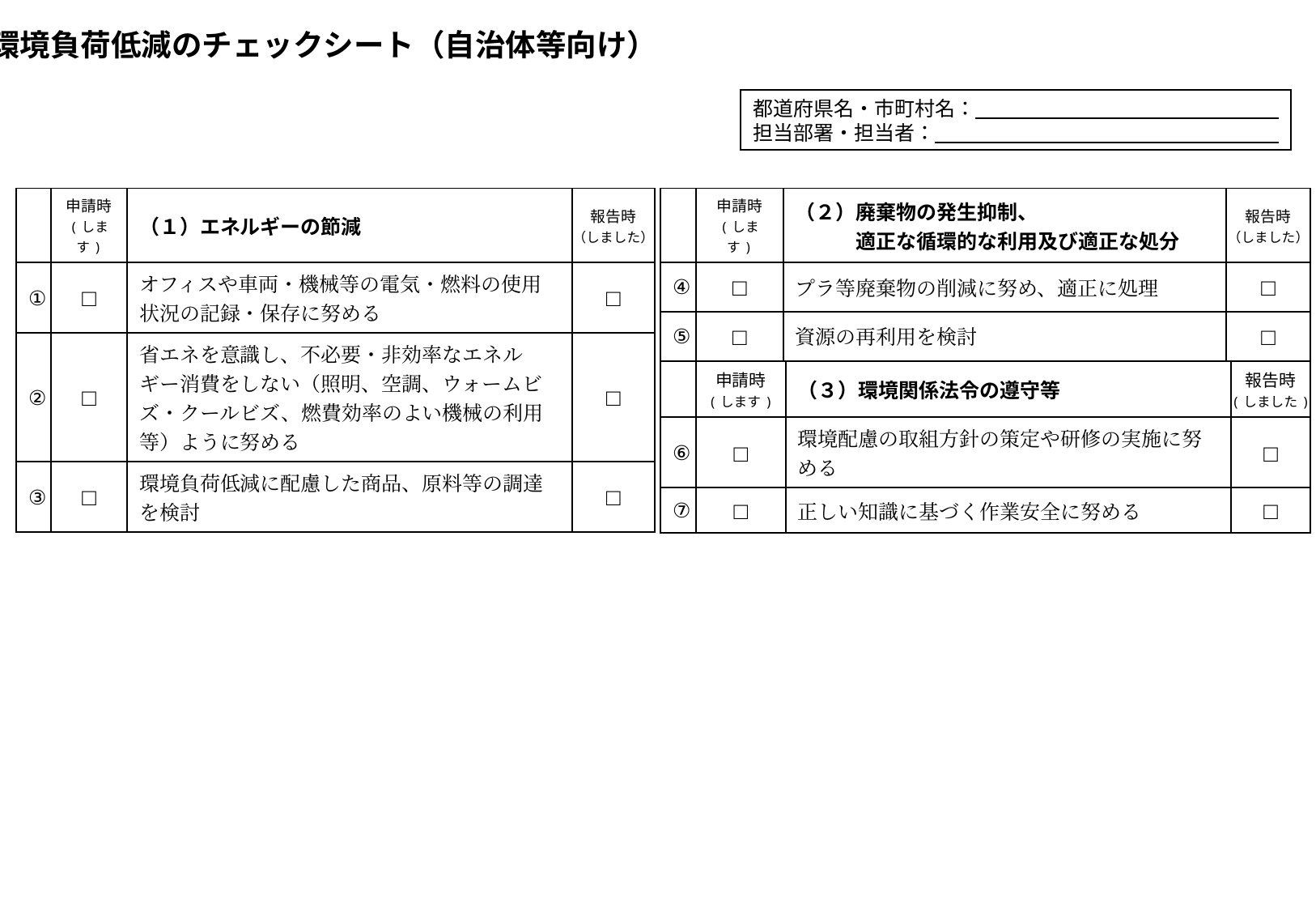

環境負荷低減のチェックシート（自治体等向け）
都道府県名・市町村名：
担当部署・担当者：
|  | 申請時 (します) | （１）エネルギーの節減 | 報告時 （しました） |
| --- | --- | --- | --- |
| ① | □ | オフィスや車両・機械等の電気・燃料の使用状況の記録・保存に努める | □ |
| ② | □ | 省エネを意識し、不必要・非効率なエネルギー消費をしない（照明、空調、ウォームビズ・クールビズ、燃費効率のよい機械の利用等）ように努める | □ |
| ③ | □ | 環境負荷低減に配慮した商品、原料等の調達を検討 | □ |
|  | 申請時 (します) | （２）廃棄物の発生抑制、 　　　適正な循環的な利用及び適正な処分 | 報告時 （しました） |
| --- | --- | --- | --- |
| ④ | □ | プラ等廃棄物の削減に努め、適正に処理 | □ |
| ⑤ | □ | 資源の再利用を検討 | □ |
|  | 申請時 (します) | （３）環境関係法令の遵守等 | 報告時 (しました) |
| --- | --- | --- | --- |
| ⑥ | □ | 環境配慮の取組方針の策定や研修の実施に努める | □ |
| ⑦ | □ | 正しい知識に基づく作業安全に努める | □ |